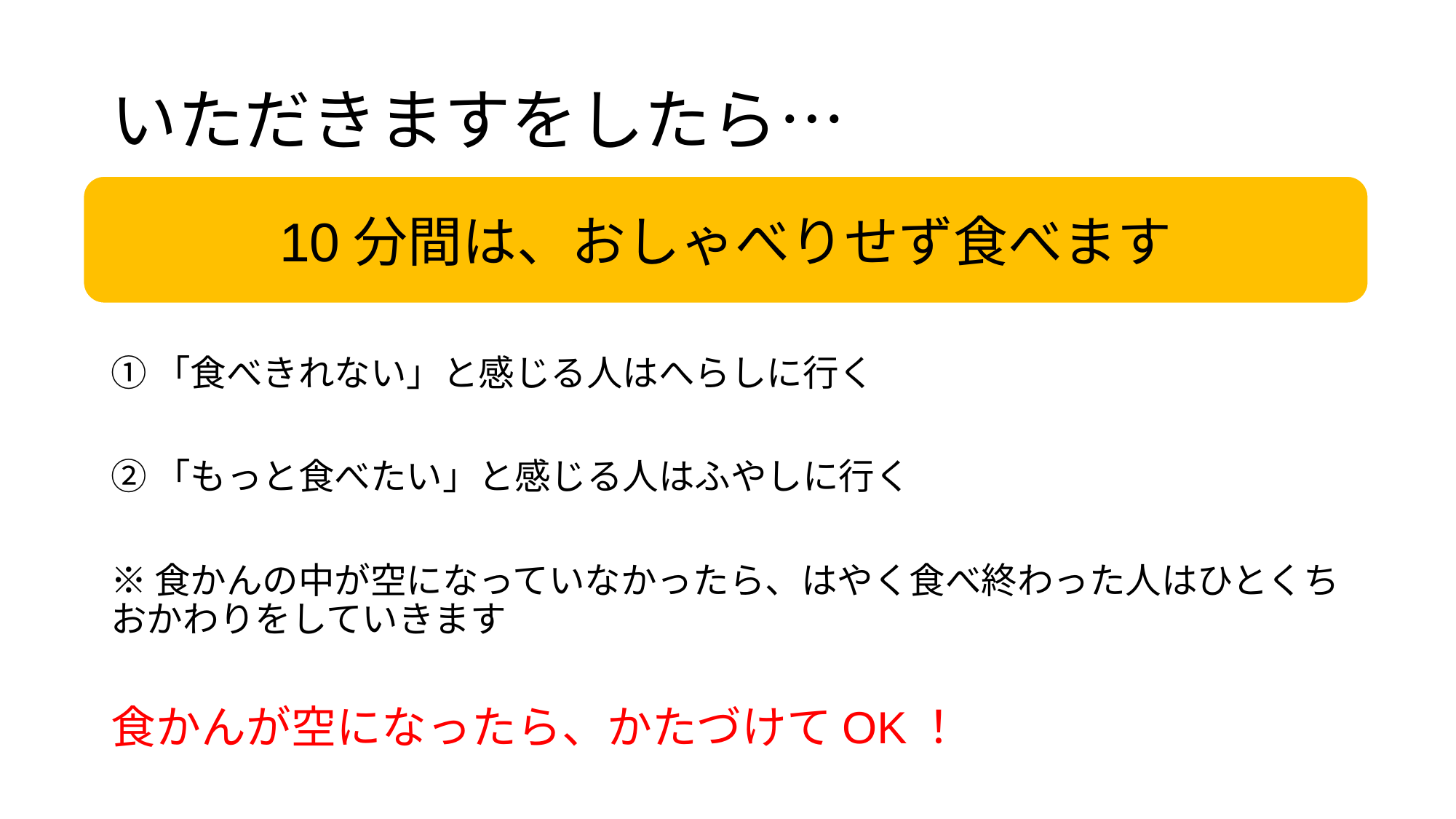

# いただきますをしたら…
10分間は、おしゃべりせず食べます

①「食べきれない」と感じる人はへらしに行く

②「もっと食べたい」と感じる人はふやしに行く

※食かんの中が空になっていなかったら、はやく食べ終わった人はひとくちおかわりをしていきます

食かんが空になったら、かたづけてOK！